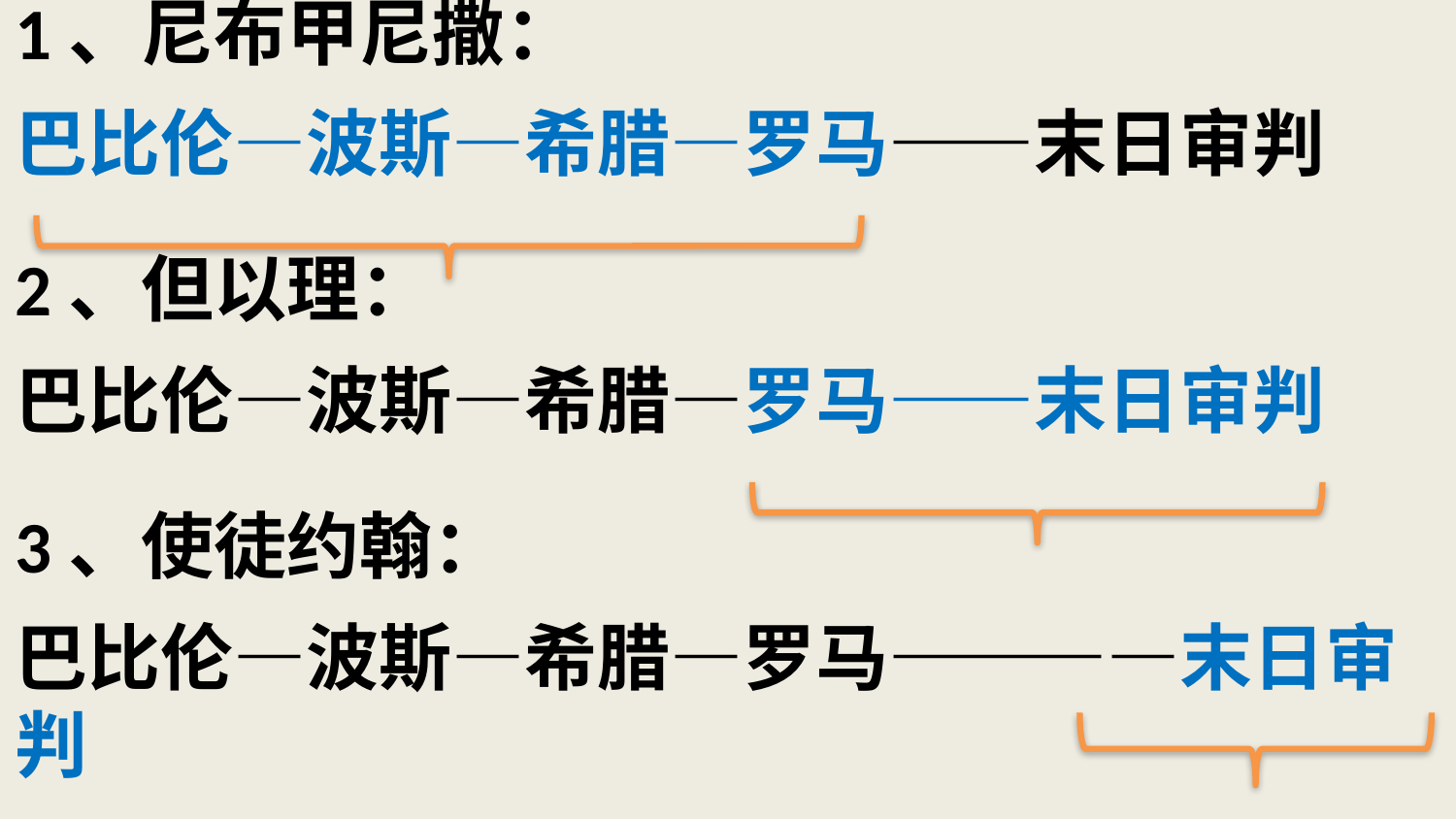

# 1、尼布甲尼撒： 巴比伦—波斯—希腊—罗马——末日审判 2、但以理： 巴比伦—波斯—希腊—罗马——末日审判 3、使徒约翰： 巴比伦—波斯—希腊—罗马————末日审判